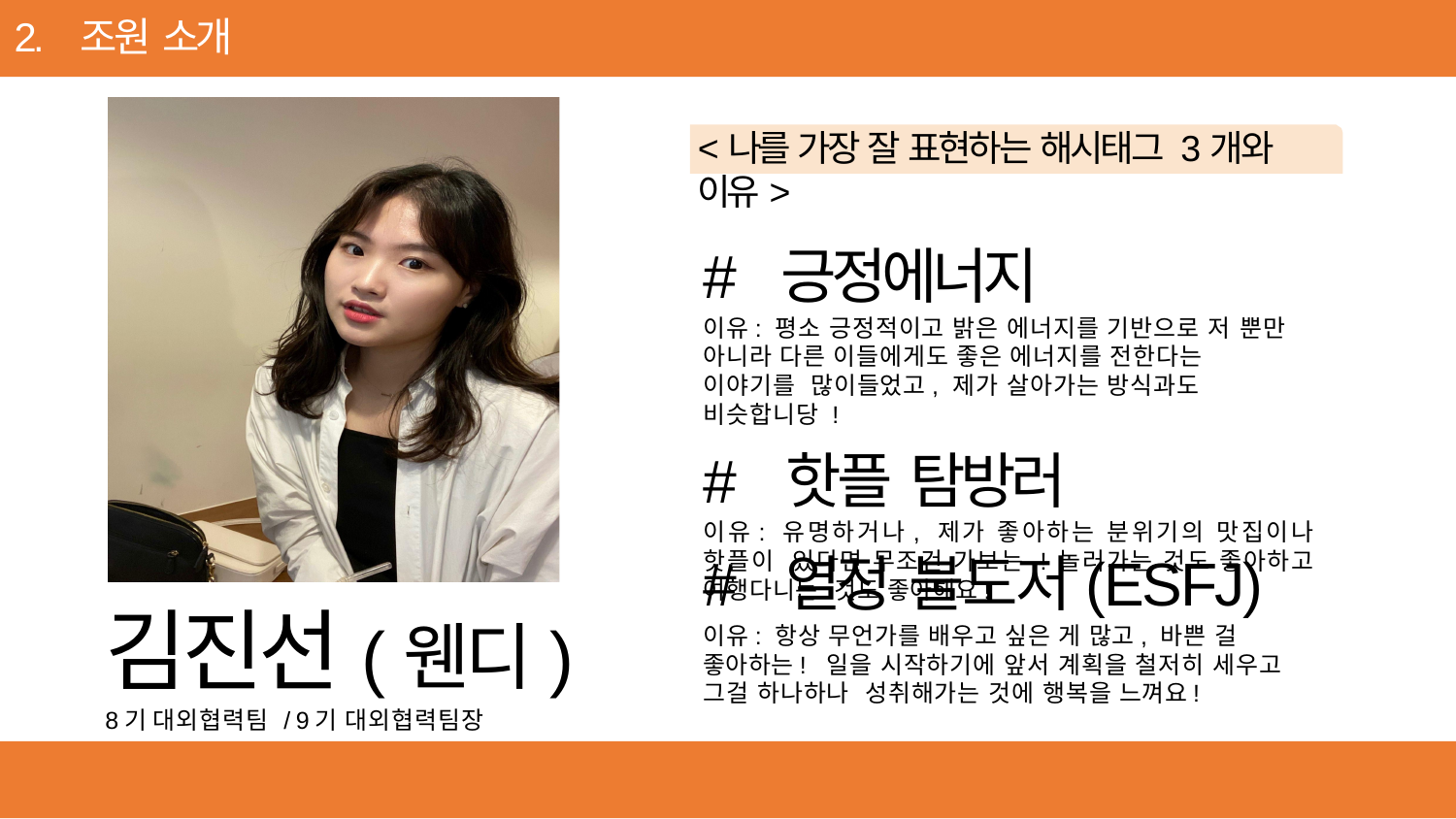

2.   조원 소개

<나를 가장 잘 표현하는 해시태그 3개와 이유>
# 긍정에너지
이유: 평소 긍정적이고 밝은 에너지를 기반으로 저 뿐만  아니라 다른 이들에게도 좋은 에너지를 전한다는 이야기를  많이들었고, 제가 살아가는 방식과도 비슷합니당 !
# 핫플 탐방러
이유: 유명하거나, 제가 좋아하는 분위기의 맛집이나 핫플이  있다면 무조건 가보는 ! 놀러가는 것도 좋아하고 여행다니는  것도 좋아해요!

# 열정 불도저(ESFJ)
이유: 항상 무언가를 배우고 싶은 게 많고, 바쁜 걸 좋아하는!  일을 시작하기에 앞서 계획을 철저히 세우고 그걸 하나하나  성취해가는 것에 행복을 느껴요!
김진선(웬디)
8기 대외협력팀 / 9기 대외협력팀장